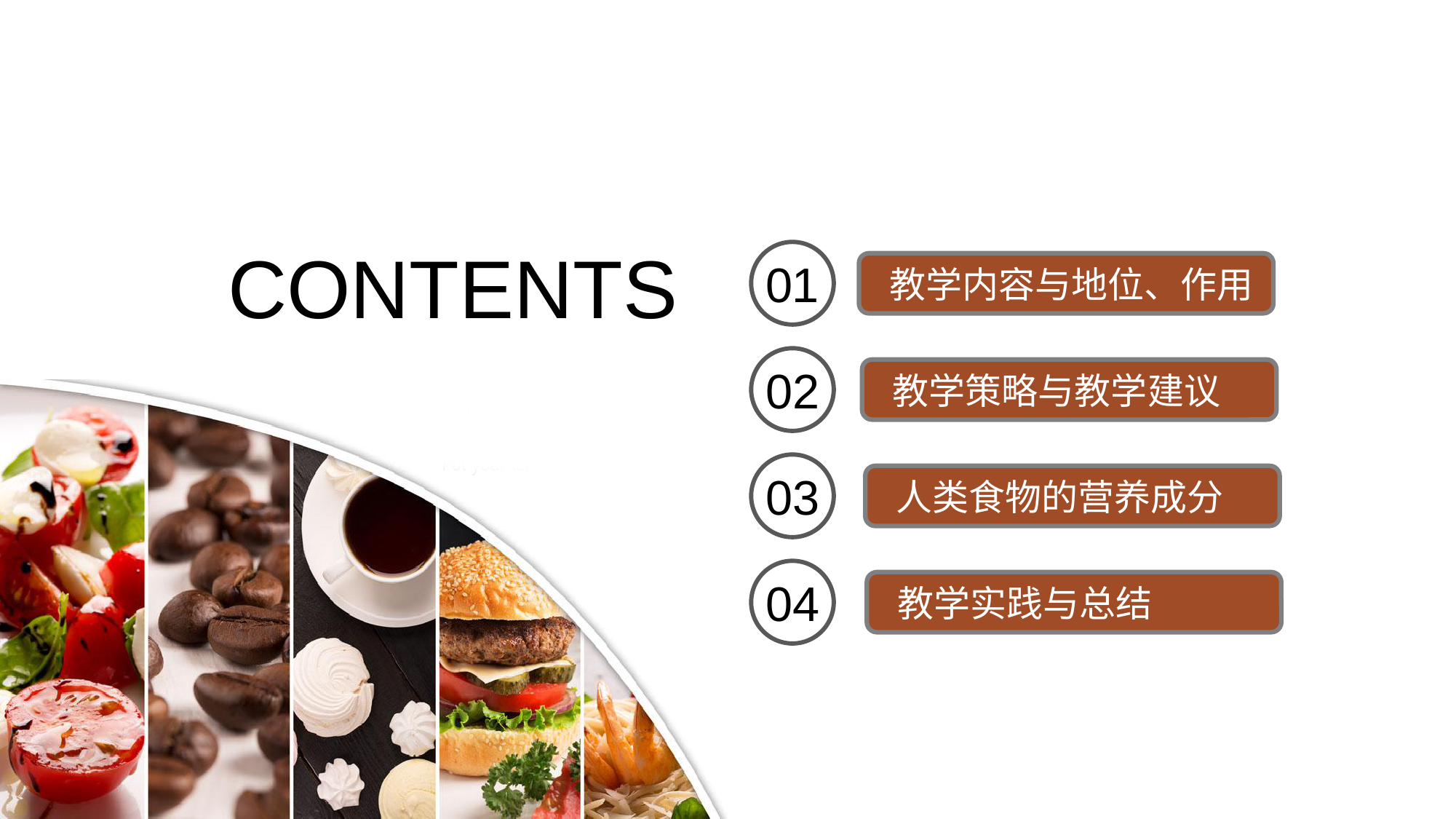

CONTENTS

01
 教学内容与地位、作用

02
 教学策略与教学建议

03
 人类食物的营养成分

04
 教学实践与总结
.